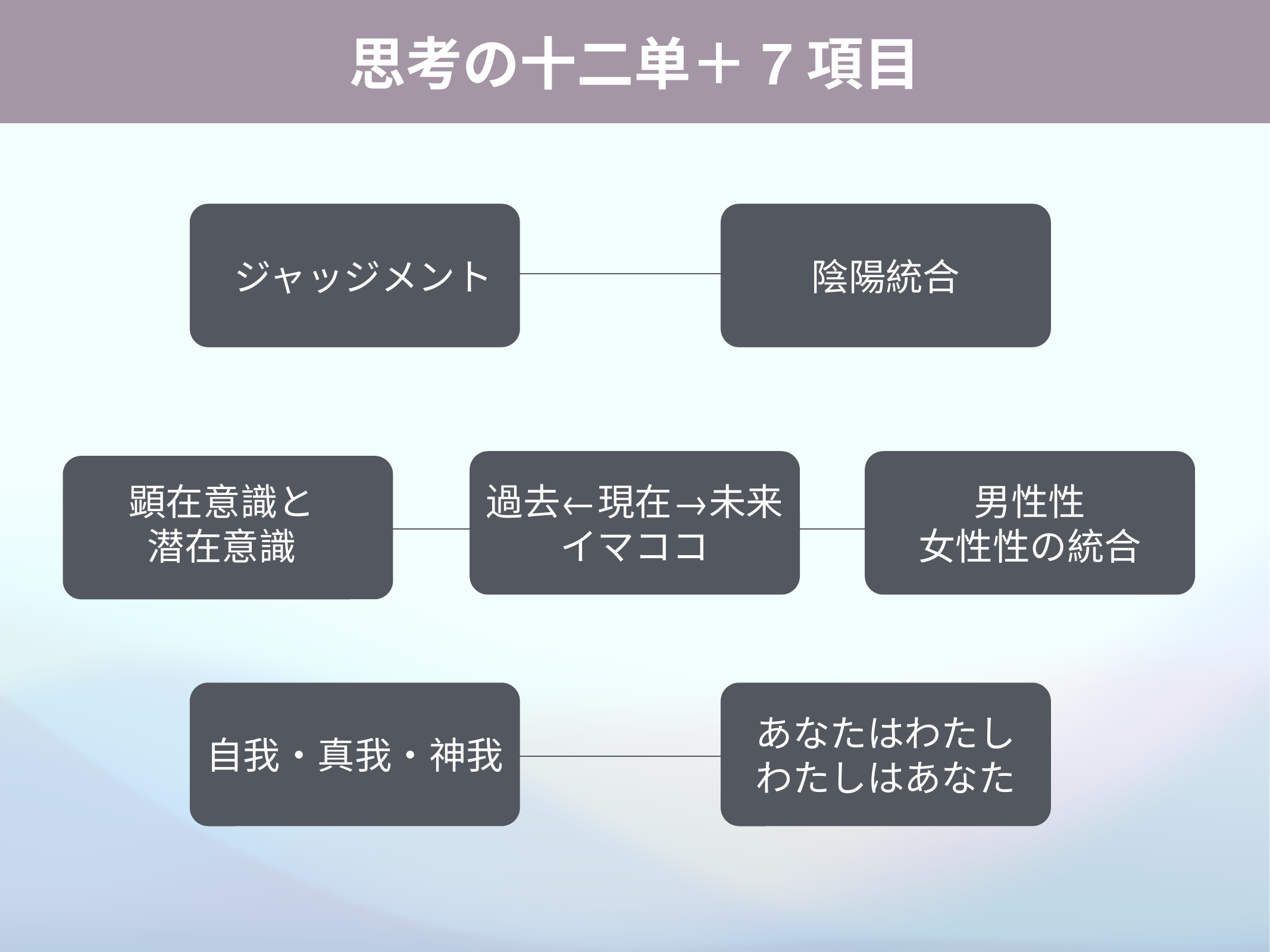

思考の十二单＋7項目

ジャッジメント
陰陽統合

顕在意識と潜在意識
過去←現在→未来
イマココ
男性性
女性性の統合

あなたはわたし
わたしはあなた
自我・真我・神我